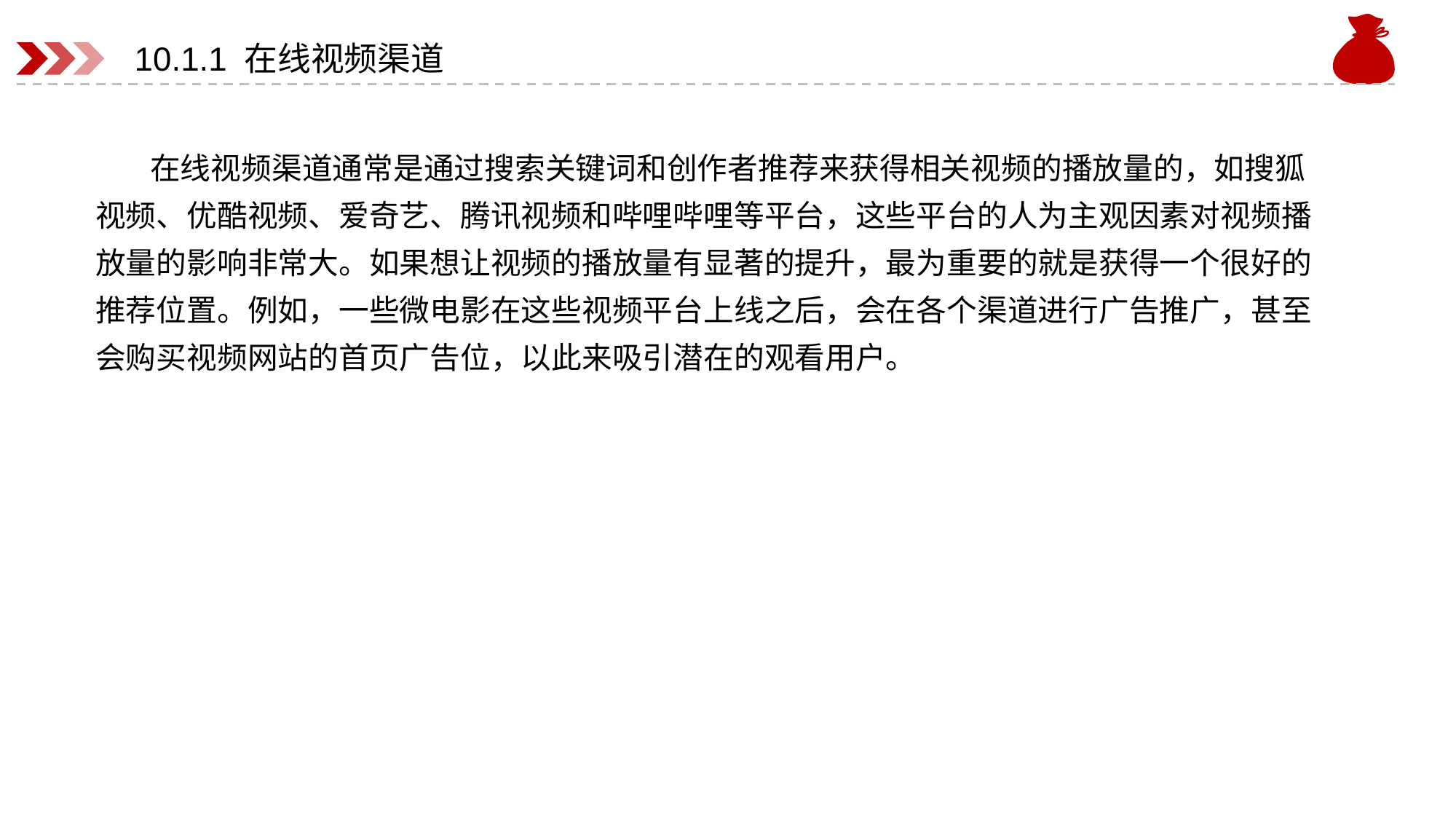

# 10.1.1 在线视频渠道
3
在线视频渠道通常是通过搜索关键词和创作者推荐来获得相关视频的播放量的，如搜狐视频、优酷视频、爱奇艺、腾讯视频和哔哩哔哩等平台，这些平台的人为主观因素对视频播放量的影响非常大。如果想让视频的播放量有显著的提升，最为重要的就是获得一个很好的推荐位置。例如，一些微电影在这些视频平台上线之后，会在各个渠道进行广告推广，甚至会购买视频网站的首页广告位，以此来吸引潜在的观看用户。